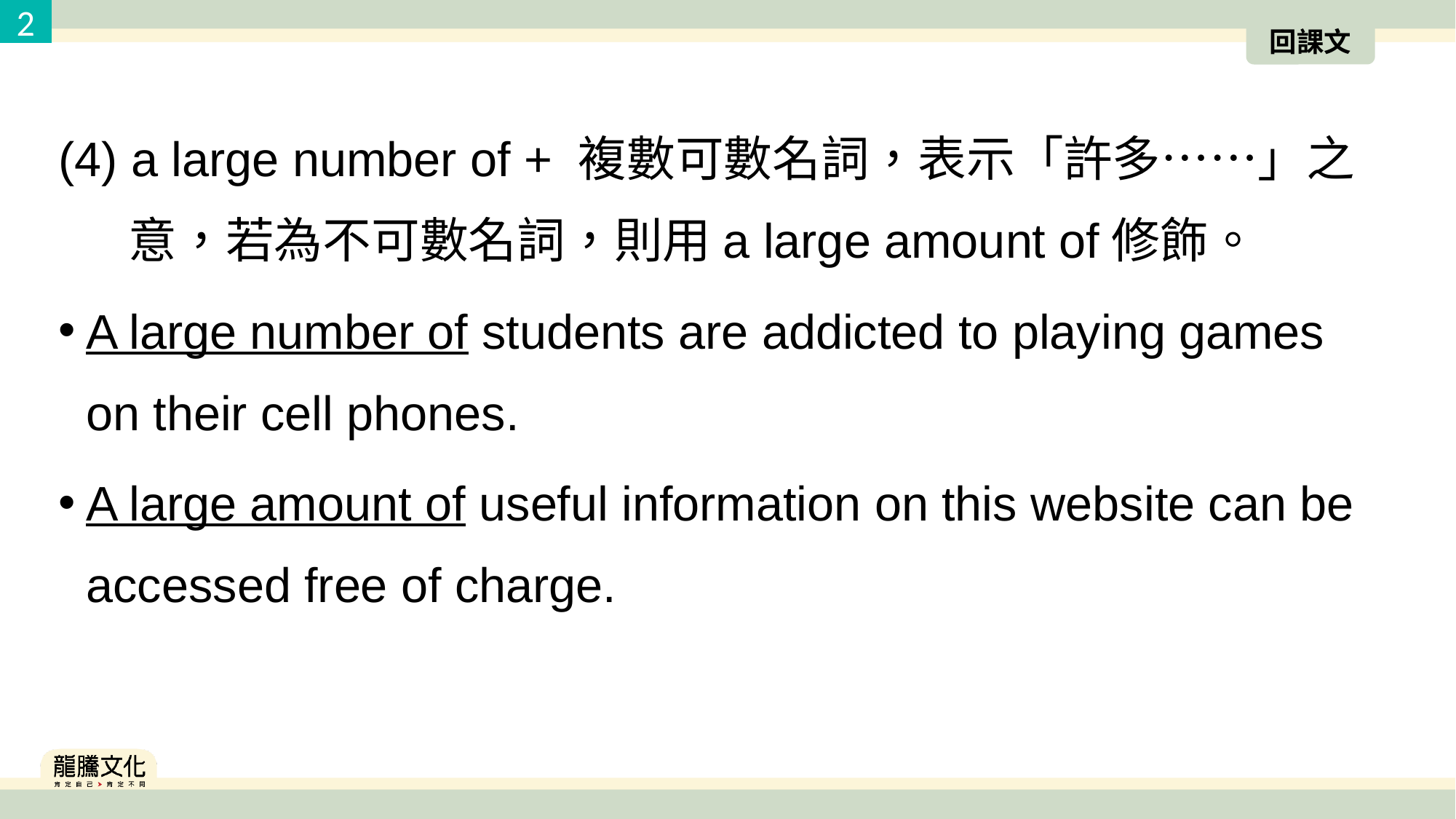

2
回課文
(4) a large number of + 複數可數名詞，表示「許多⋯⋯」之意，若為不可數名詞，則用a large amount of修飾。
A large number of students are addicted to playing games on their cell phones.
A large amount of useful information on this website can be accessed free of charge.